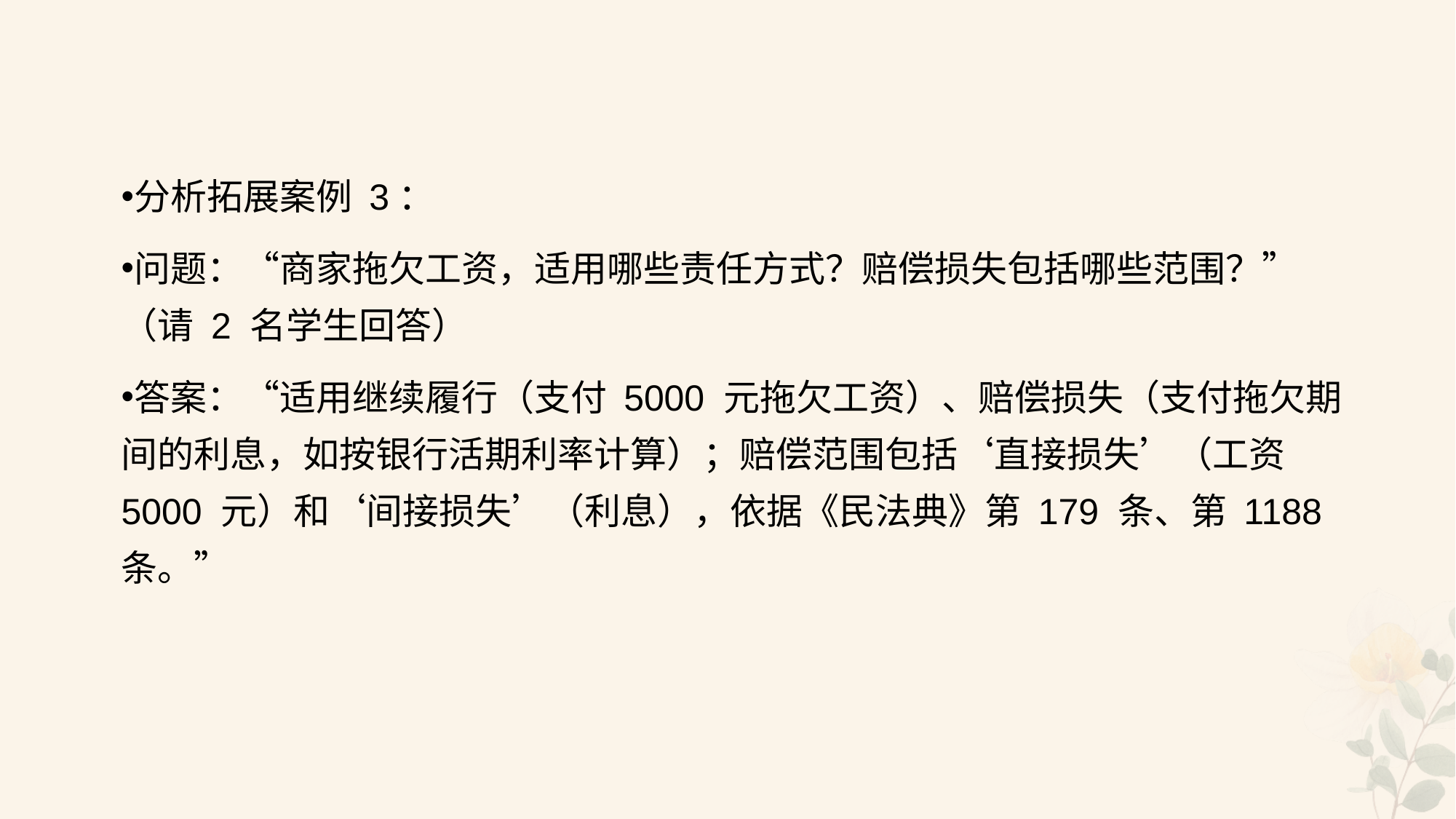

#
分析拓展案例 3：
问题：“商家拖欠工资，适用哪些责任方式？赔偿损失包括哪些范围？”（请 2 名学生回答）
答案：“适用继续履行（支付 5000 元拖欠工资）、赔偿损失（支付拖欠期间的利息，如按银行活期利率计算）；赔偿范围包括‘直接损失’（工资 5000 元）和‘间接损失’（利息），依据《民法典》第 179 条、第 1188 条。”